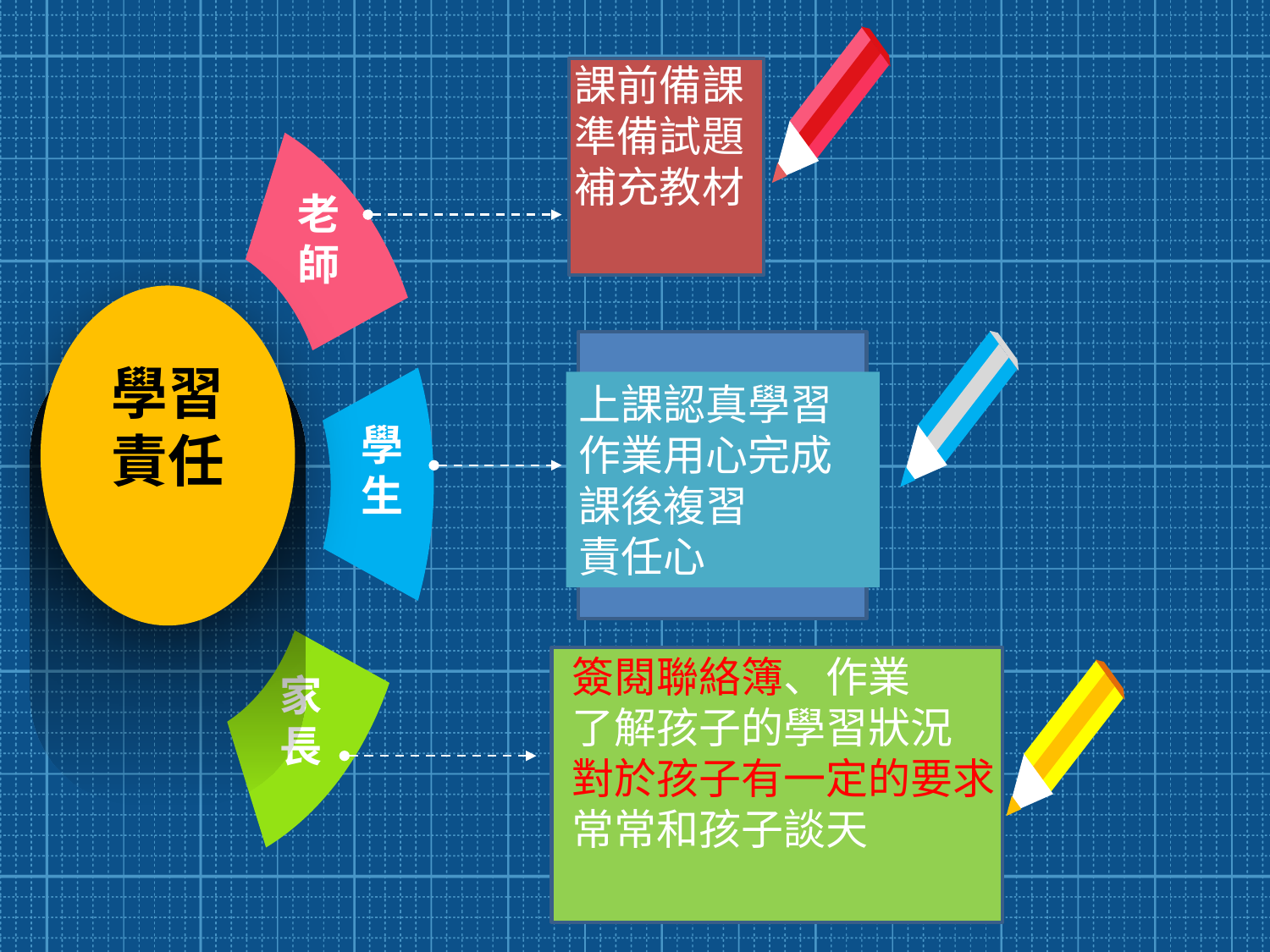

課前備課
準備試題
補充教材

老師

學習責任

上課認真學習
作業用心完成
課後複習
責任心
學生
簽閱聯絡簿、作業
了解孩子的學習狀況
對於孩子有一定的要求
常常和孩子談天

家長